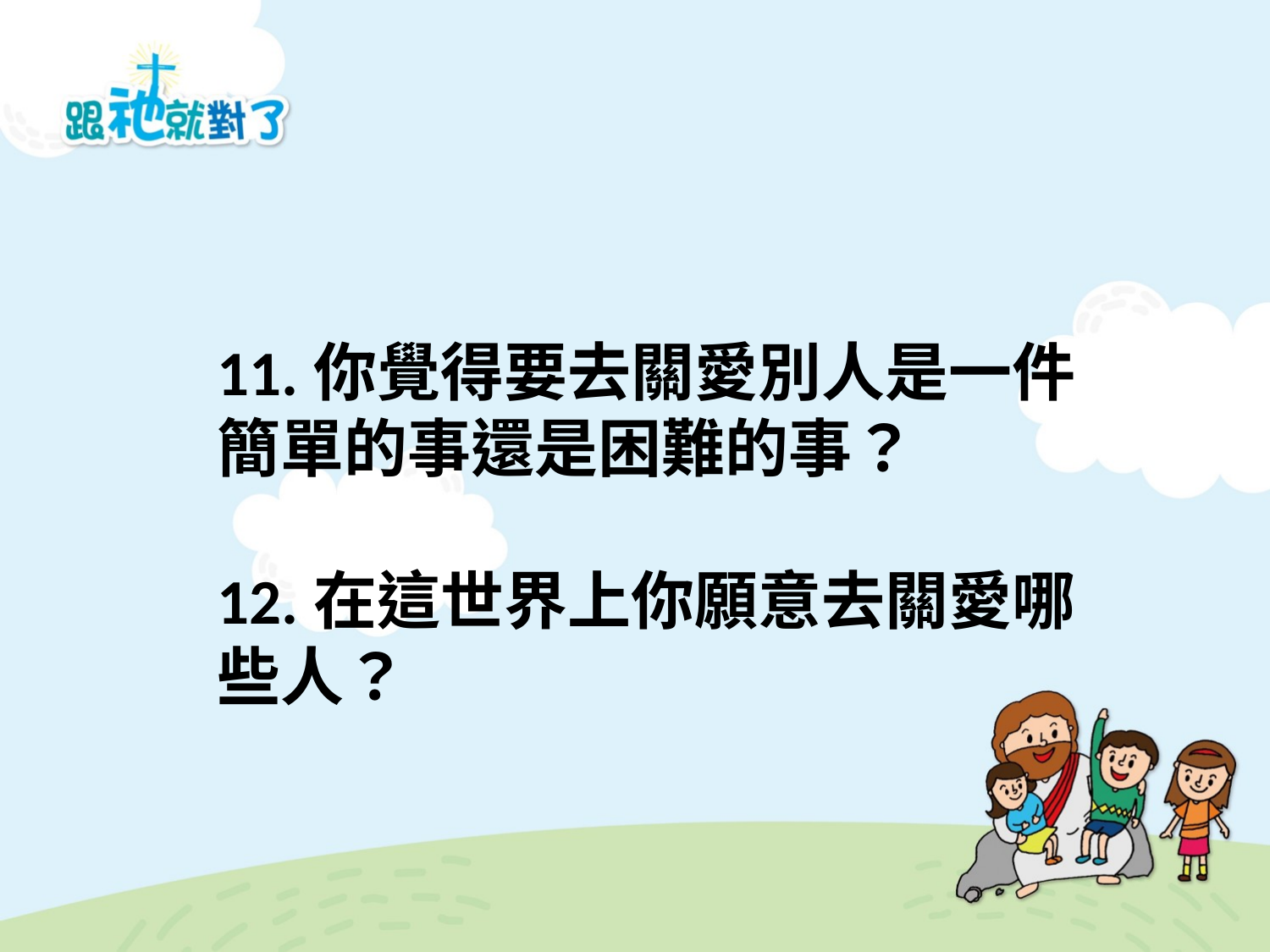

11.你覺得要去關愛別人是一件簡單的事還是困難的事？

12.在這世界上你願意去關愛哪些人？